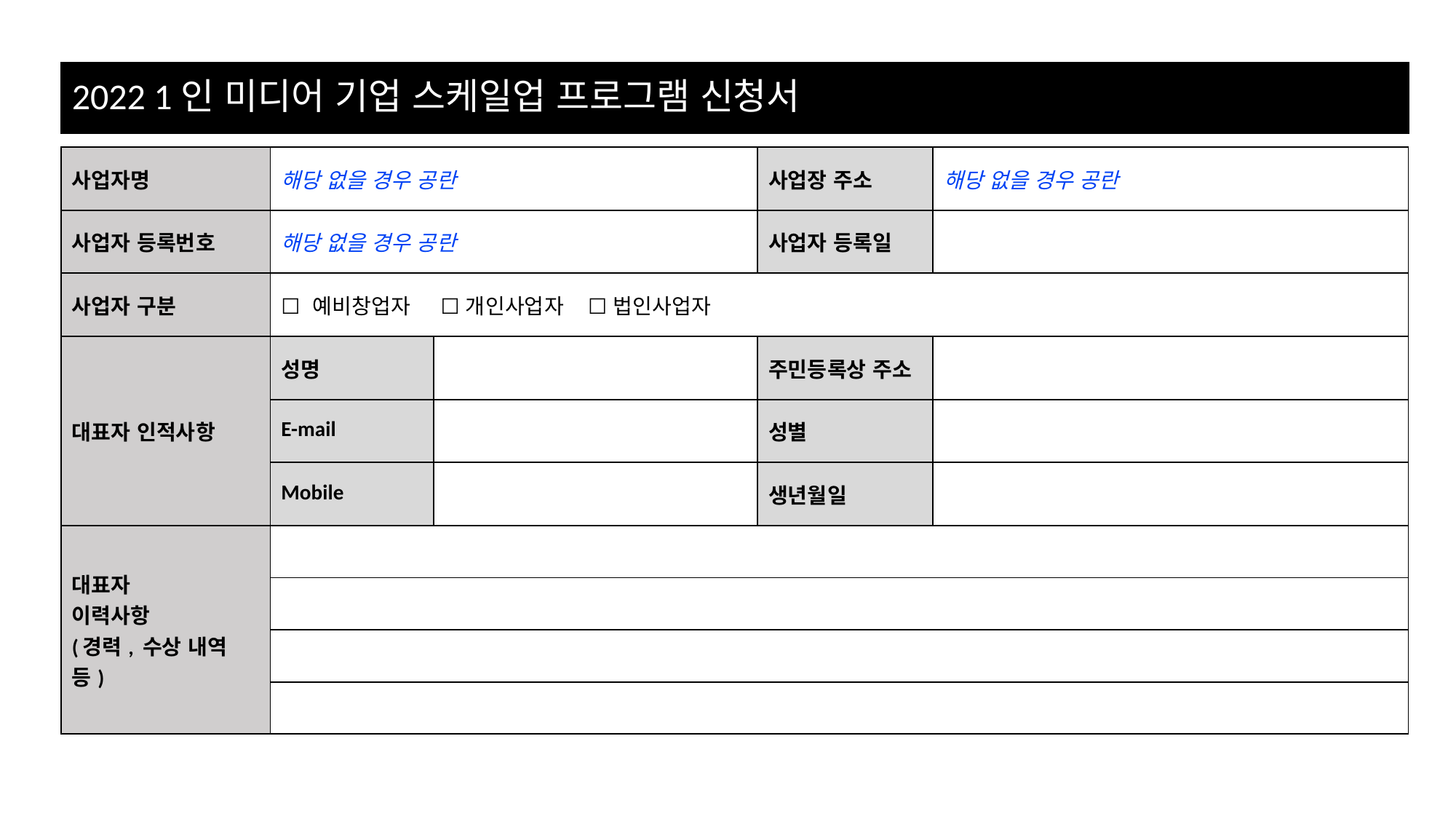

# 2022 1인 미디어 기업 스케일업 프로그램 신청서
| 사업자명 | 해당 없을 경우 공란 |  | 사업장 주소 | 해당 없을 경우 공란 |
| --- | --- | --- | --- | --- |
| 사업자 등록번호 | 해당 없을 경우 공란 |  | 사업자 등록일 |  |
| 사업자 구분 | ☐ 예비창업자 ☐ 개인사업자 ☐ 법인사업자 |  |  |  |
| 대표자 인적사항 | 성명 |  | 주민등록상 주소 |  |
|  | E-mail |  | 성별 |  |
|  | Mobile |  | 생년월일 |  |
| 대표자 이력사항 (경력, 수상 내역 등) |  |  |  |  |
|  |  |  |  |  |
|  |  |  |  |  |
|  |  |  |  |  |